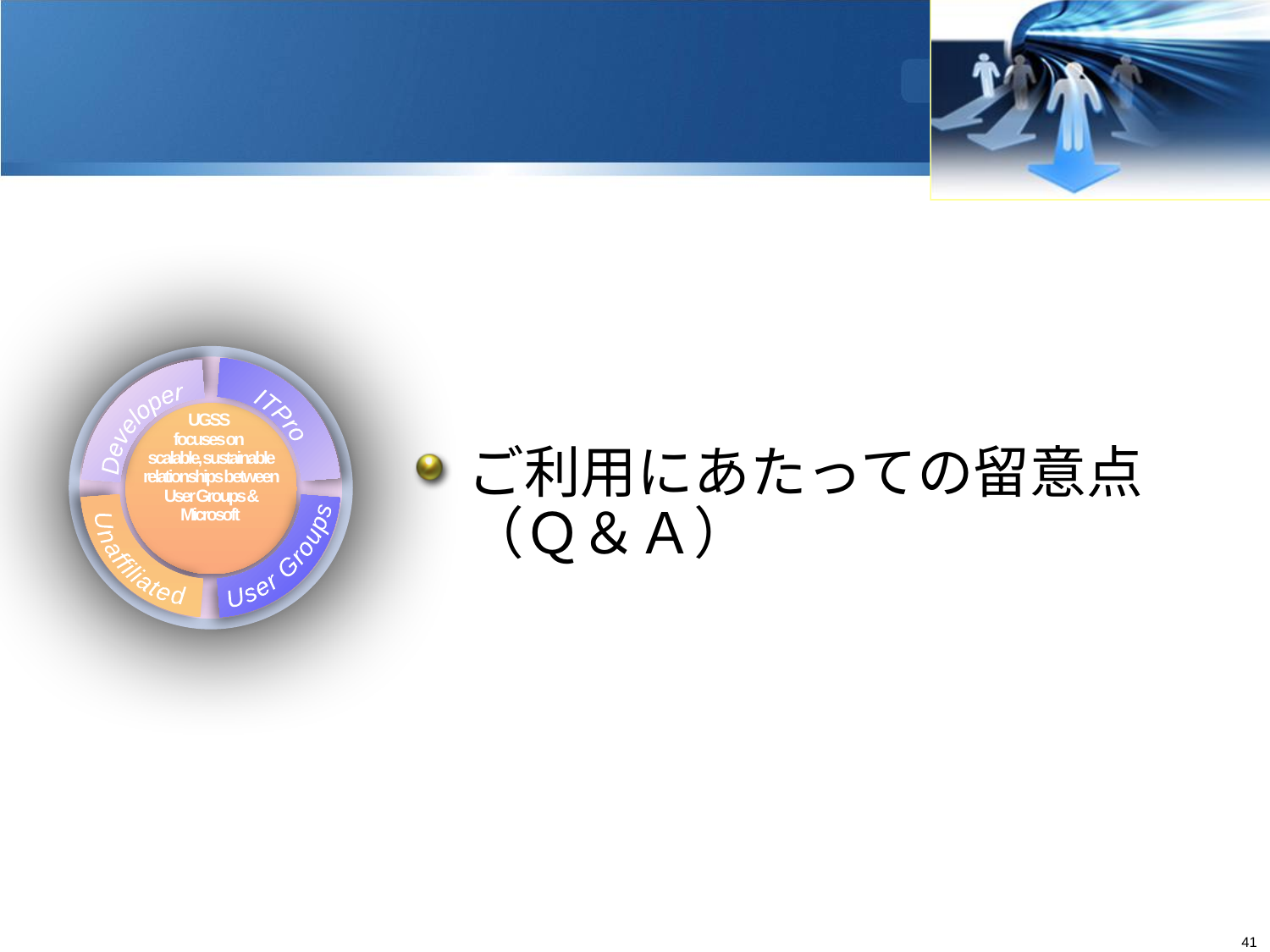

ITPro
UGSS
focuses on
scalable, sustainable relationships between User Groups & Microsoft
Developer
User Groups
Unaffiliated
ご利用にあたっての留意点
（Ｑ＆Ａ）
41